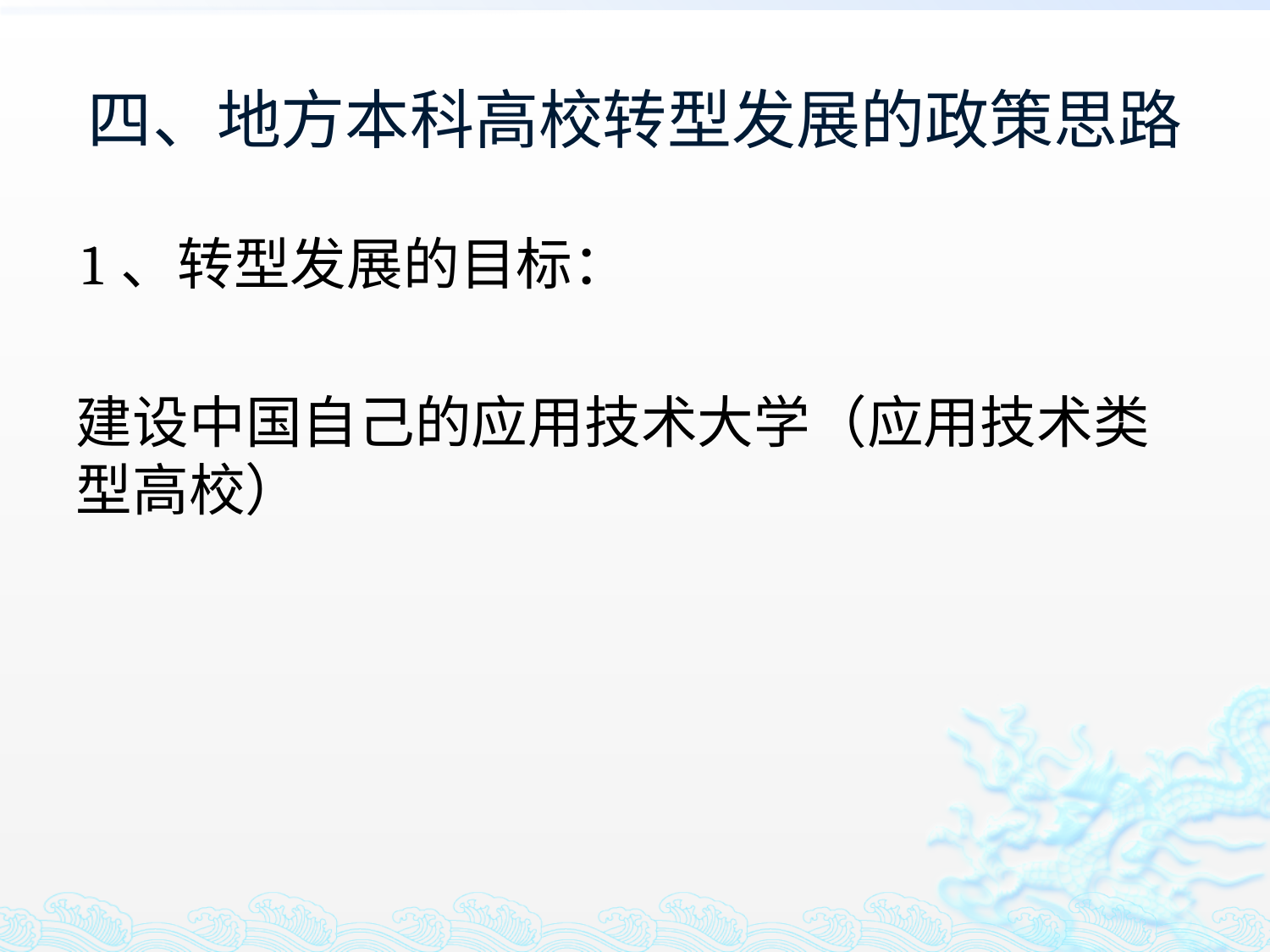

# 四、地方本科高校转型发展的政策思路
1、转型发展的目标：

建设中国自己的应用技术大学（应用技术类型高校）